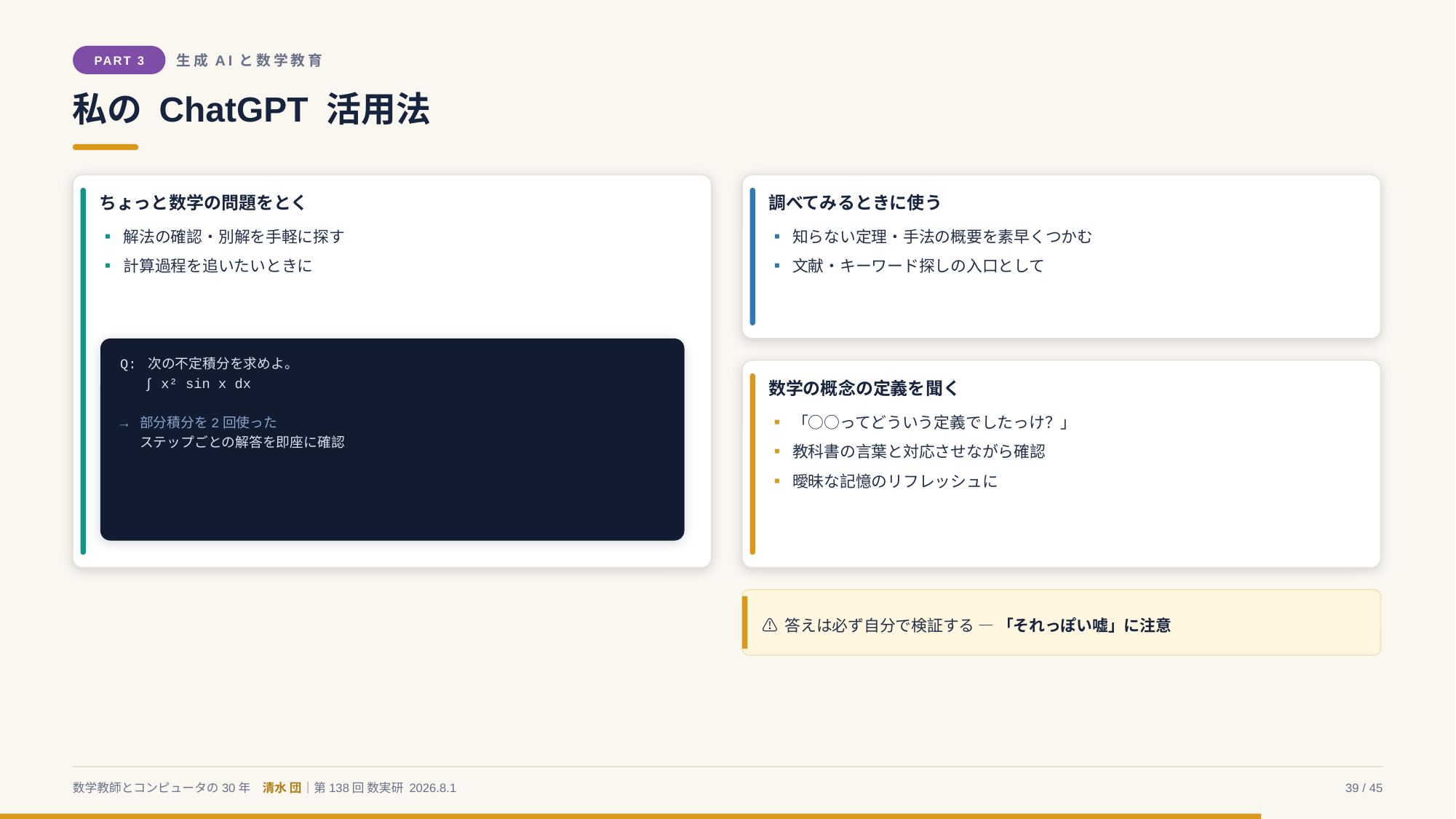

PART 3
生成AIと数学教育
私の ChatGPT 活用法

ちょっと数学の問題をとく
調べてみるときに使う

▪ 解法の確認・別解を手軽に探す
▪ 計算過程を追いたいときに
▪ 知らない定理・手法の概要を素早くつかむ
▪ 文献・キーワード探しの入口として

Q: 次の不定積分を求めよ。
   ∫ x² sin x dx

→ 部分積分を2回使った
  ステップごとの解答を即座に確認

数学の概念の定義を聞く

▪ 「○○ってどういう定義でしたっけ？」
▪ 教科書の言葉と対応させながら確認
▪ 曖昧な記憶のリフレッシュに

⚠️ 答えは必ず自分で検証する ― 「それっぽい嘘」に注意

数学教師とコンピュータの30年　清水 団｜第138回 数実研 2026.8.1
39 / 45